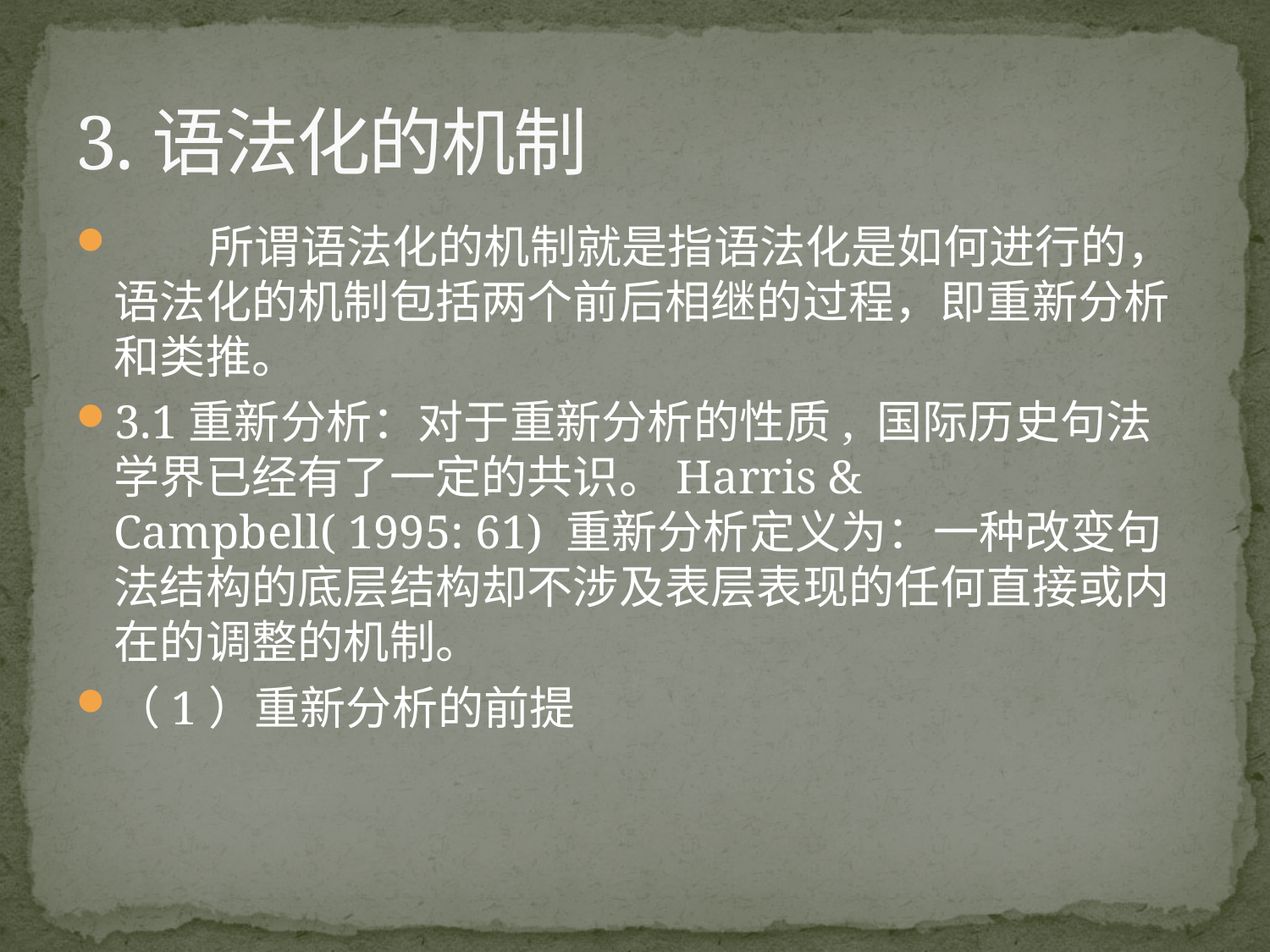

# 3.语法化的机制
        所谓语法化的机制就是指语法化是如何进行的，语法化的机制包括两个前后相继的过程，即重新分析和类推。
3.1重新分析：对于重新分析的性质, 国际历史句法学界已经有了一定的共识。Harris & Campbell( 1995: 61) 重新分析定义为：一种改变句法结构的底层结构却不涉及表层表现的任何直接或内在的调整的机制。
（1）重新分析的前提